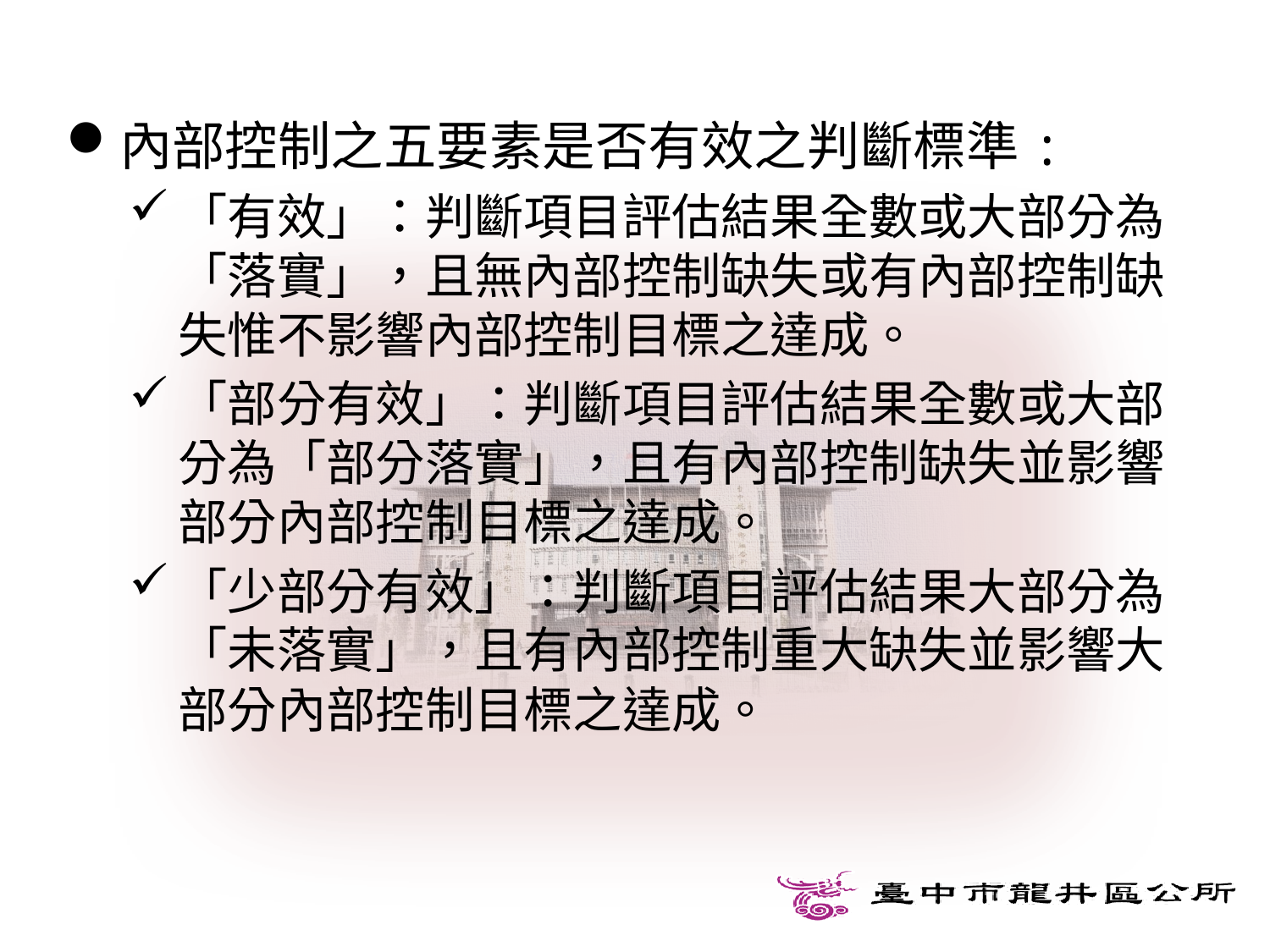

內部控制之五要素是否有效之判斷標準:
「有效」：判斷項目評估結果全數或大部分為「落實」，且無內部控制缺失或有內部控制缺失惟不影響內部控制目標之達成。
「部分有效」：判斷項目評估結果全數或大部分為「部分落實」，且有內部控制缺失並影響部分內部控制目標之達成。
「少部分有效」：判斷項目評估結果大部分為「未落實」，且有內部控制重大缺失並影響大部分內部控制目標之達成。